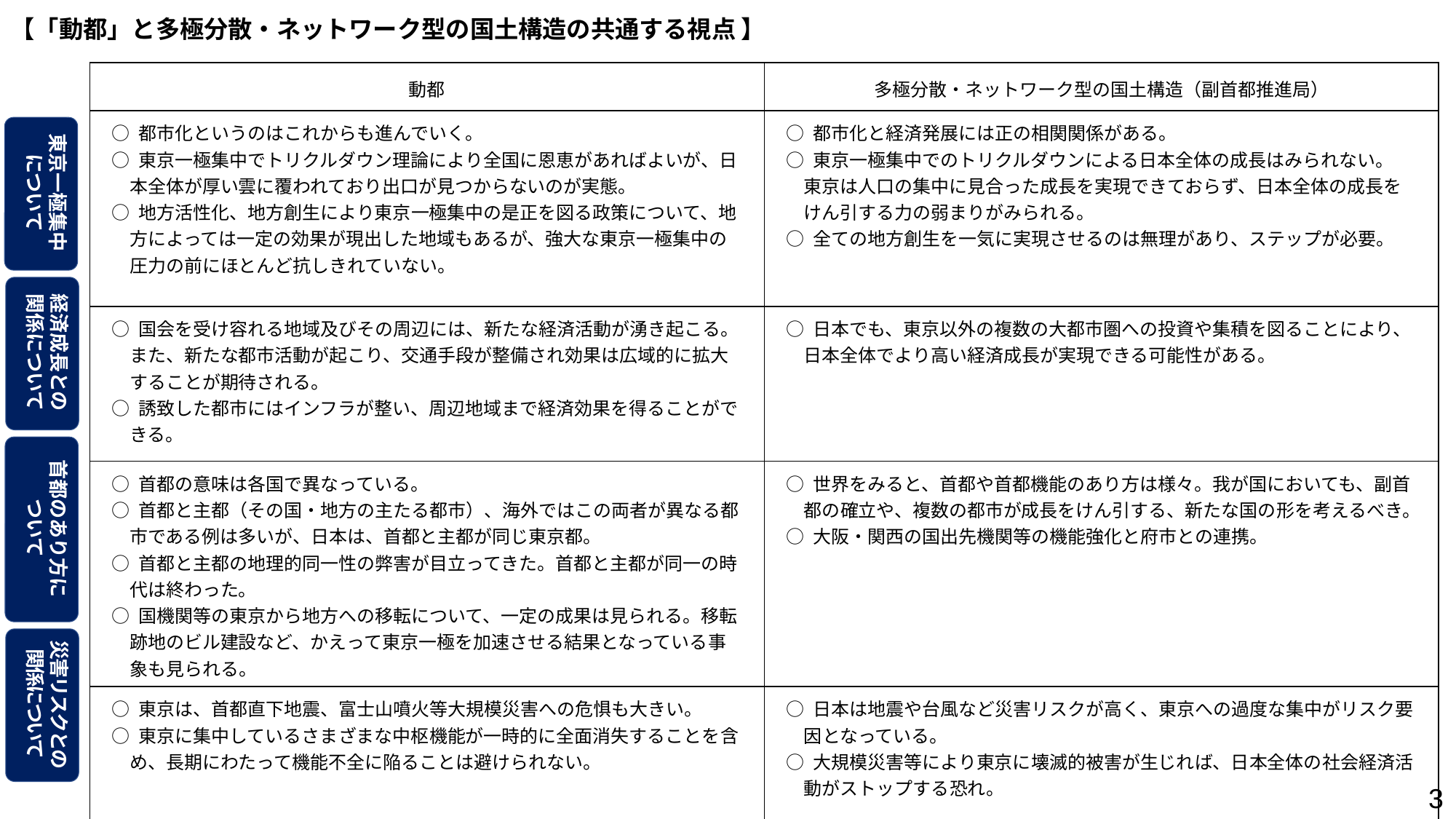

【「動都」と多極分散・ネットワーク型の国土構造の共通する視点 】
| 動都 | 多極分散・ネットワーク型の国土構造（副首都推進局） |
| --- | --- |
| ○ 都市化というのはこれからも進んでいく。 ○ 東京一極集中でトリクルダウン理論により全国に恩恵があればよいが、日 　本全体が厚い雲に覆われており出口が見つからないのが実態。 ○ 地方活性化、地方創生により東京一極集中の是正を図る政策について、地 　方によっては一定の効果が現出した地域もあるが、強大な東京一極集中の 　圧力の前にほとんど抗しきれていない。 | ○ 都市化と経済発展には正の相関関係がある。 ○ 東京一極集中でのトリクルダウンによる日本全体の成長はみられない。 　東京は人口の集中に見合った成長を実現できておらず、日本全体の成長を 　けん引する力の弱まりがみられる。 ○ 全ての地方創生を一気に実現させるのは無理があり、ステップが必要。 |
| ○ 国会を受け容れる地域及びその周辺には、新たな経済活動が湧き起こる。 　また、新たな都市活動が起こり、交通手段が整備され効果は広域的に拡大 　することが期待される。 ○ 誘致した都市にはインフラが整い、周辺地域まで経済効果を得ることがで 　きる。 | ○ 日本でも、東京以外の複数の大都市圏への投資や集積を図ることにより、 　日本全体でより高い経済成長が実現できる可能性がある。 |
| ○ 首都の意味は各国で異なっている。 ○ 首都と主都（その国・地方の主たる都市）、海外ではこの両者が異なる都 　市である例は多いが、日本は、首都と主都が同じ東京都。 ○ 首都と主都の地理的同一性の弊害が目立ってきた。首都と主都が同一の時 　代は終わった。 ○ 国機関等の東京から地方への移転について、一定の成果は見られる。移転 　跡地のビル建設など、かえって東京一極を加速させる結果となっている事 　象も見られる。 | ○ 世界をみると、首都や首都機能のあり方は様々。我が国においても、副首 　都の確立や、複数の都市が成長をけん引する、新たな国の形を考えるべき。 ○ 大阪・関西の国出先機関等の機能強化と府市との連携。 |
| ○ 東京は、首都直下地震、富士山噴火等大規模災害への危惧も大きい。 ○ 東京に集中しているさまざまな中枢機能が一時的に全面消失することを含 　め、長期にわたって機能不全に陥ることは避けられない。 | ○ 日本は地震や台風など災害リスクが高く、東京への過度な集中がリスク要 　因となっている。 ○ 大規模災害等により東京に壊滅的被害が生じれば、日本全体の社会経済活 　動がストップする恐れ。 |
東京一極集中について
経済成長との
関係について
首都のあり方に
ついて
災害リスクとの関係について
3